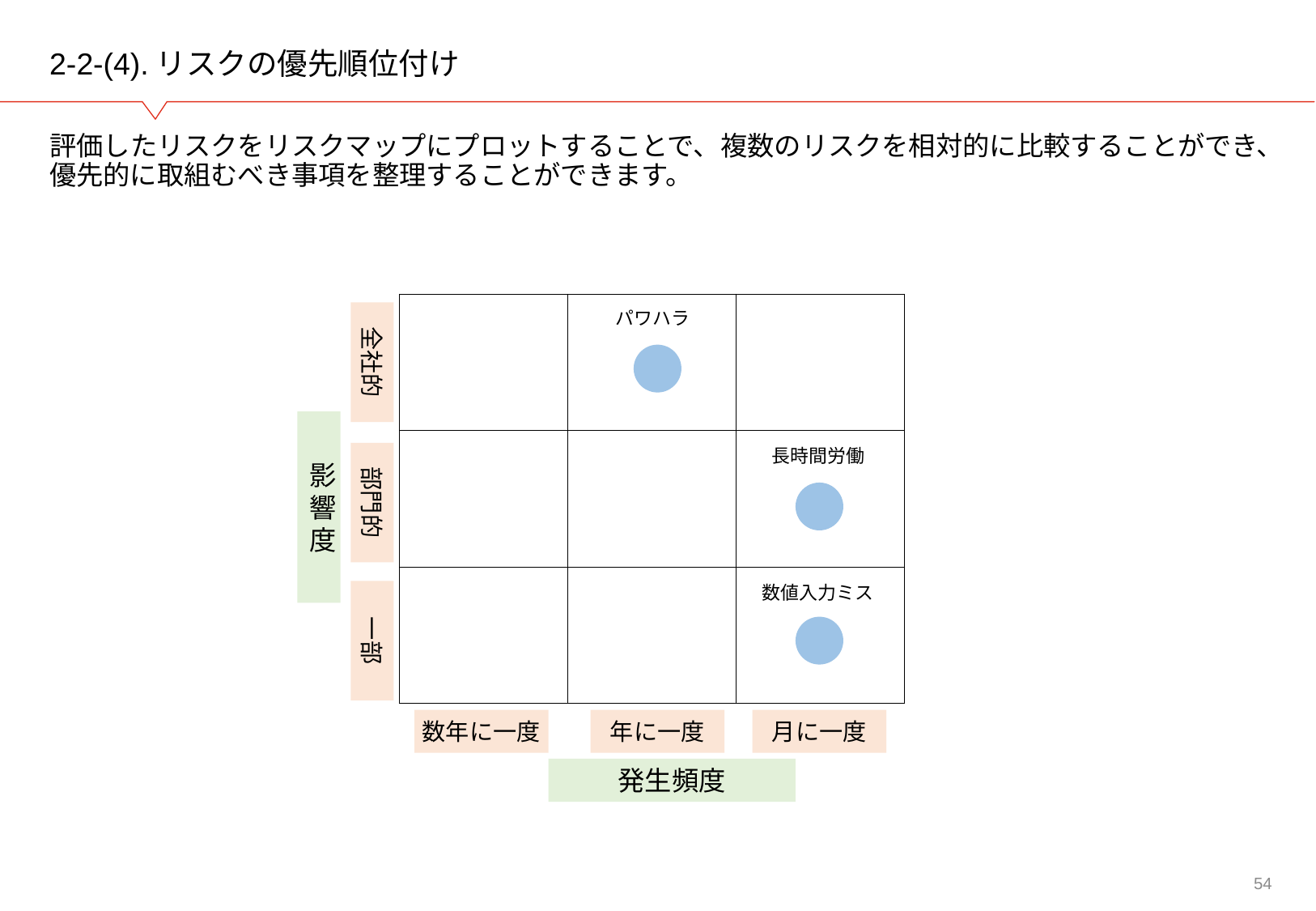

# 2-2-(4).リスクの優先順位付け
評価したリスクをリスクマップにプロットすることで、複数のリスクを相対的に比較することができ、優先的に取組むべき事項を整理することができます。
|  |  |  |  |
| --- | --- | --- | --- |
|  |  |  |  |
|  |  |  |  |
|  | 数年に1回 | 年に1回 | 月に1回 |
パワハラ
全社的

影響度
長時間労働
部門的

数値入力ミス
一部

数年に一度
年に一度
月に一度
発生頻度